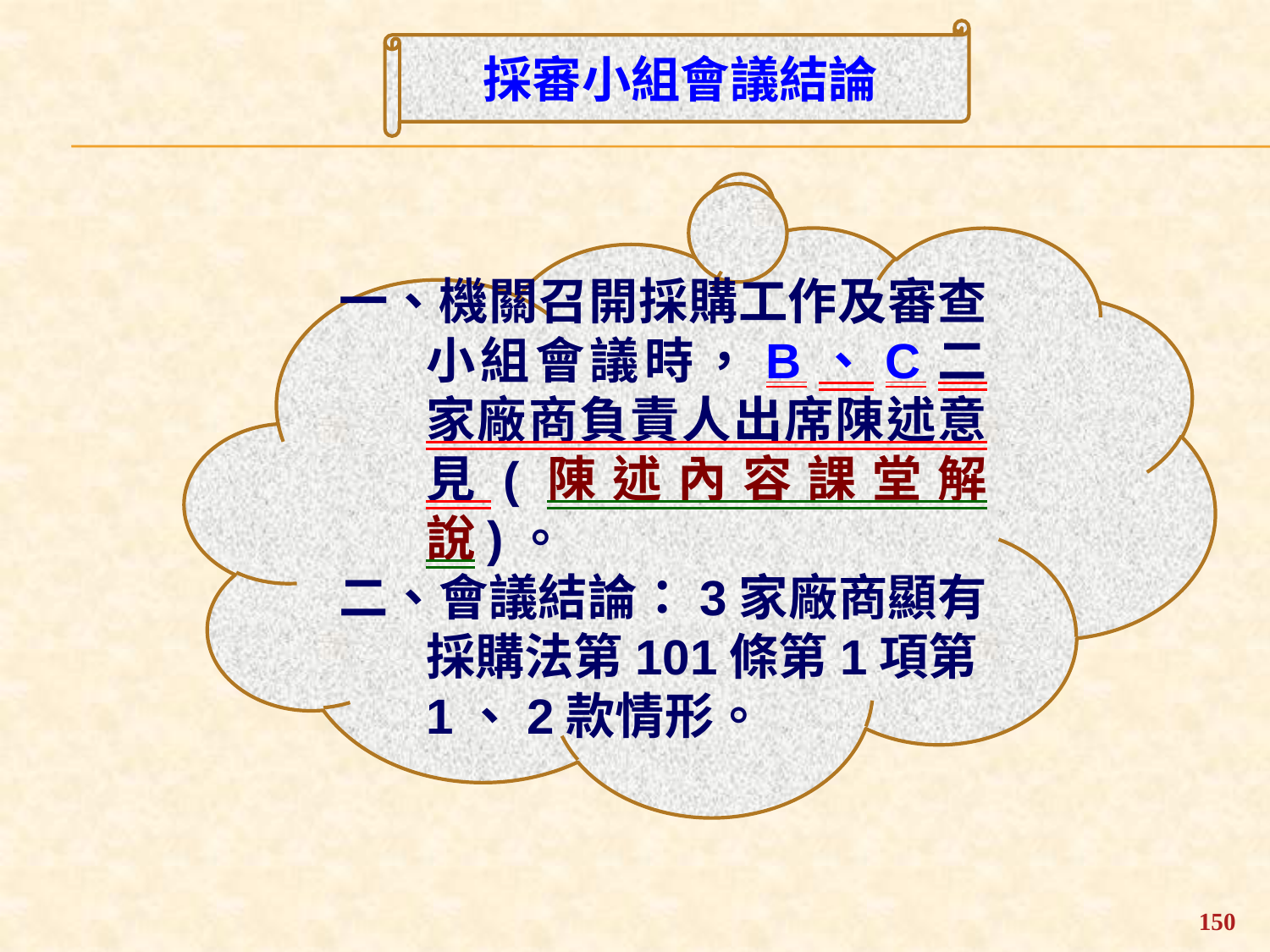

採審小組會議結論
一、機關召開採購工作及審查小組會議時，B、C二家廠商負責人出席陳述意見(陳述內容課堂解說)。
二、會議結論：3家廠商顯有採購法第101條第1項第1、2款情形。
150